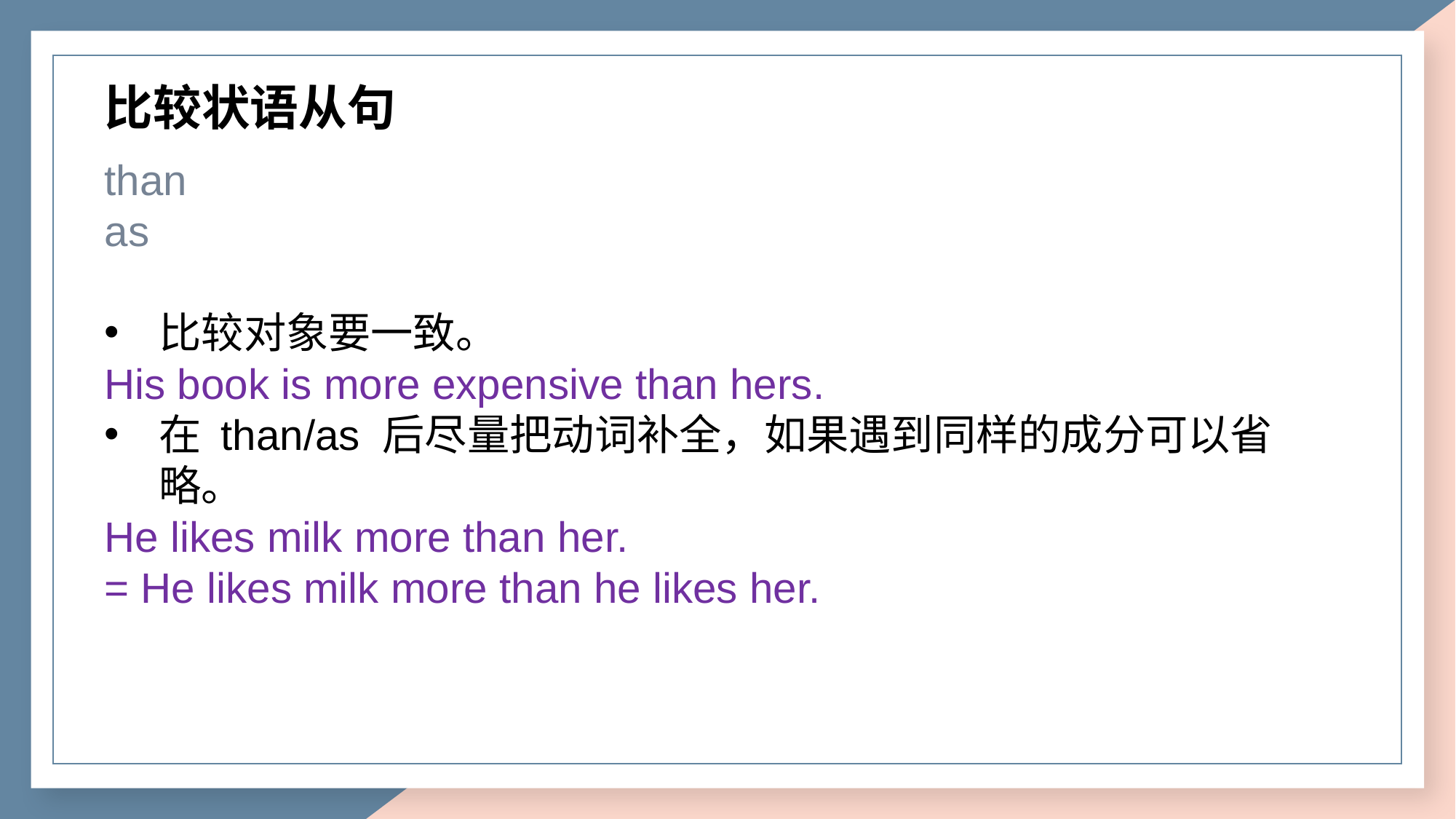

比较状语从句
than
as

比较对象要一致。
His book is more expensive than hers.
在 than/as 后尽量把动词补全，如果遇到同样的成分可以省略。
He likes milk more than her.
= He likes milk more than he likes her.